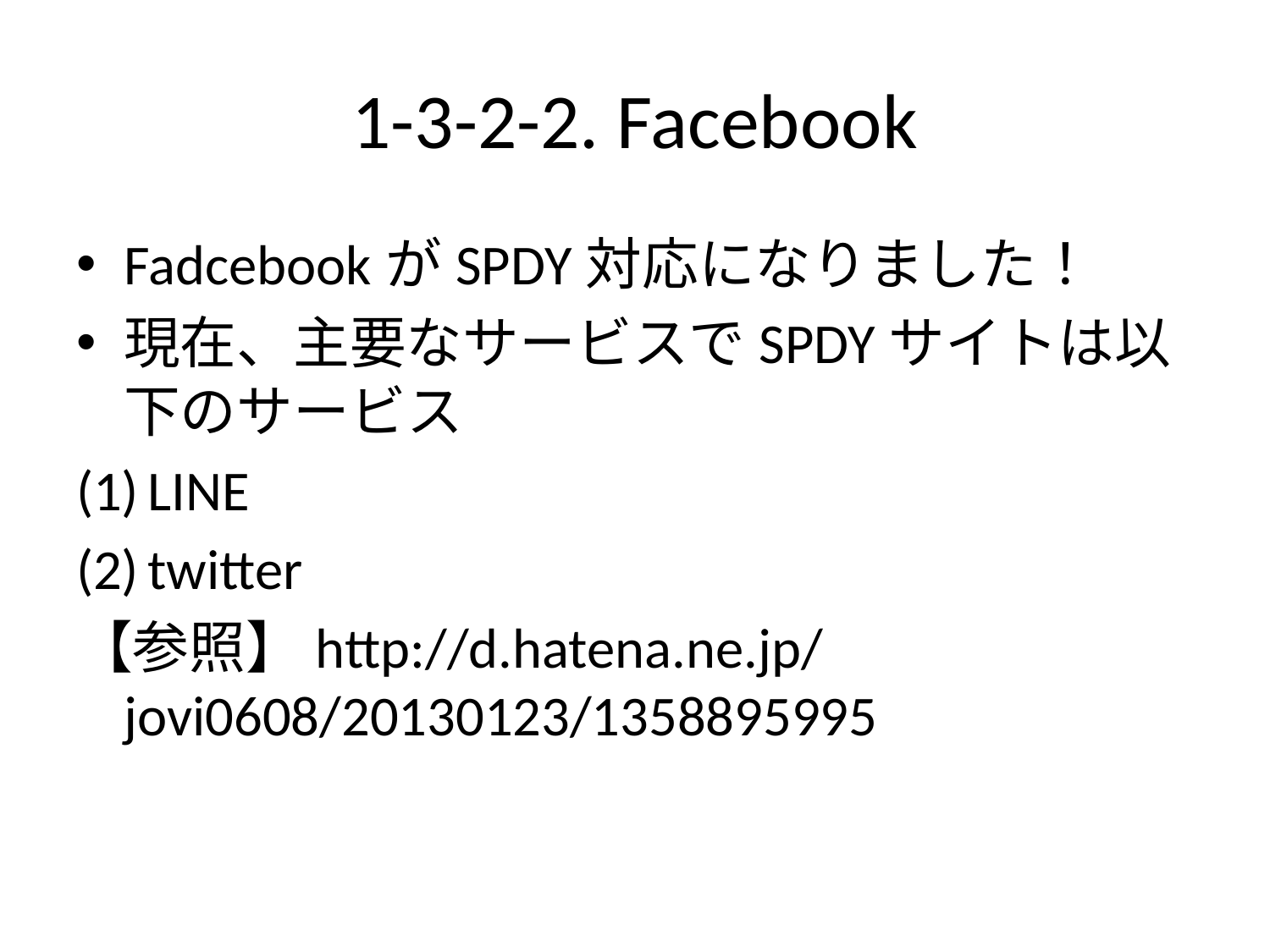

# 1-3-2-2. Facebook
FadcebookがSPDY対応になりました！
現在、主要なサービスでSPDYサイトは以下のサービス
LINE
twitter
【参照】http://d.hatena.ne.jp/jovi0608/20130123/1358895995